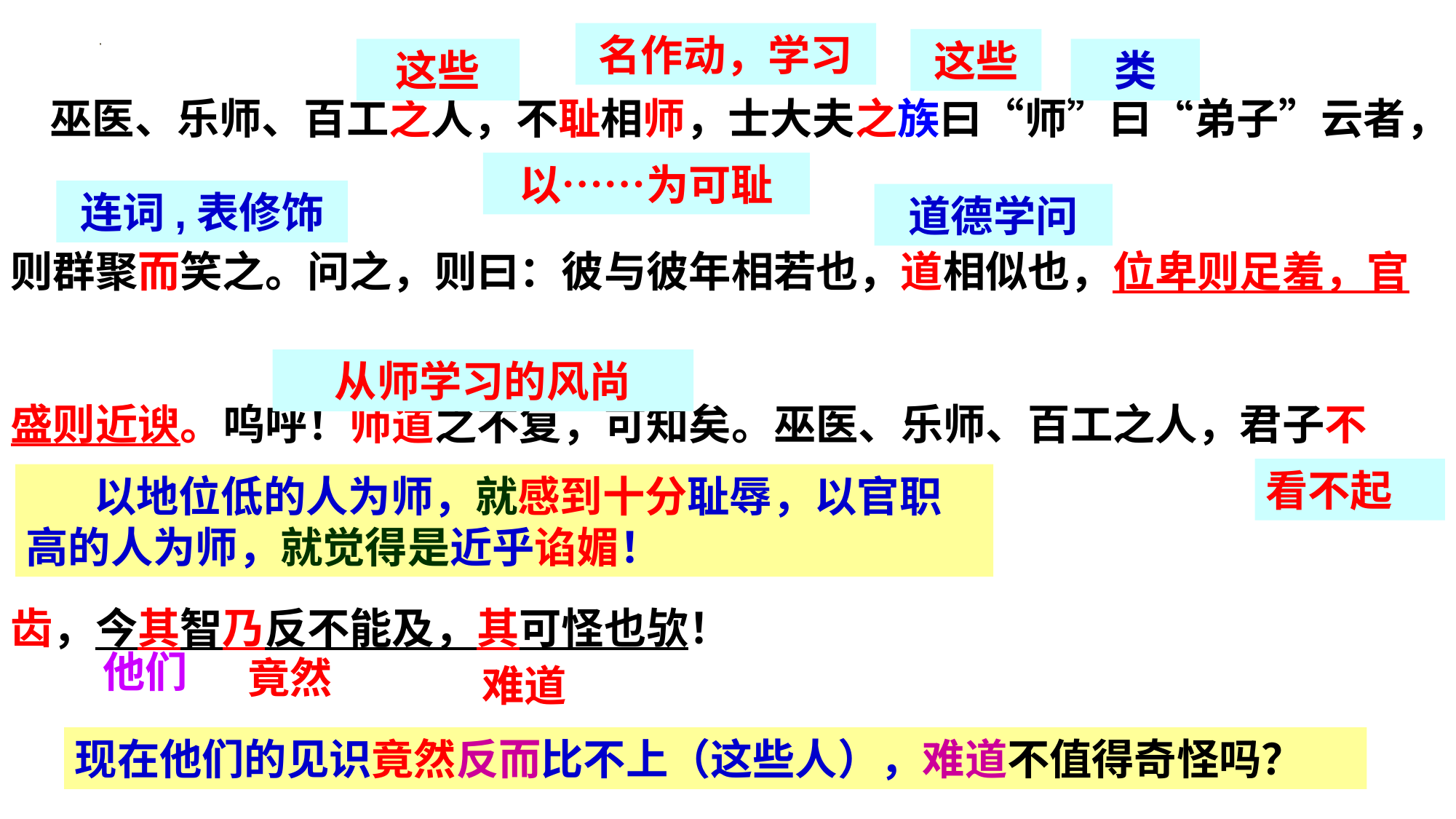

名作动，学习
这些
类
这些
   巫医、乐师、百工之人，不耻相师，士大夫之族曰“师”曰“弟子”云者，

则群聚而笑之。问之，则曰：彼与彼年相若也，道相似也，位卑则足羞，官

盛则近谀。呜呼！师道之不复，可知矣。巫医、乐师、百工之人，君子不

齿，今其智乃反不能及，其可怪也欤！
以……为可耻
连词,表修饰
道德学问
从师学习的风尚
看不起
      以地位低的人为师，就感到十分耻辱，以官职高的人为师，就觉得是近乎谄媚！
他们
竟然
难道
现在他们的见识竟然反而比不上（这些人），难道不值得奇怪吗？